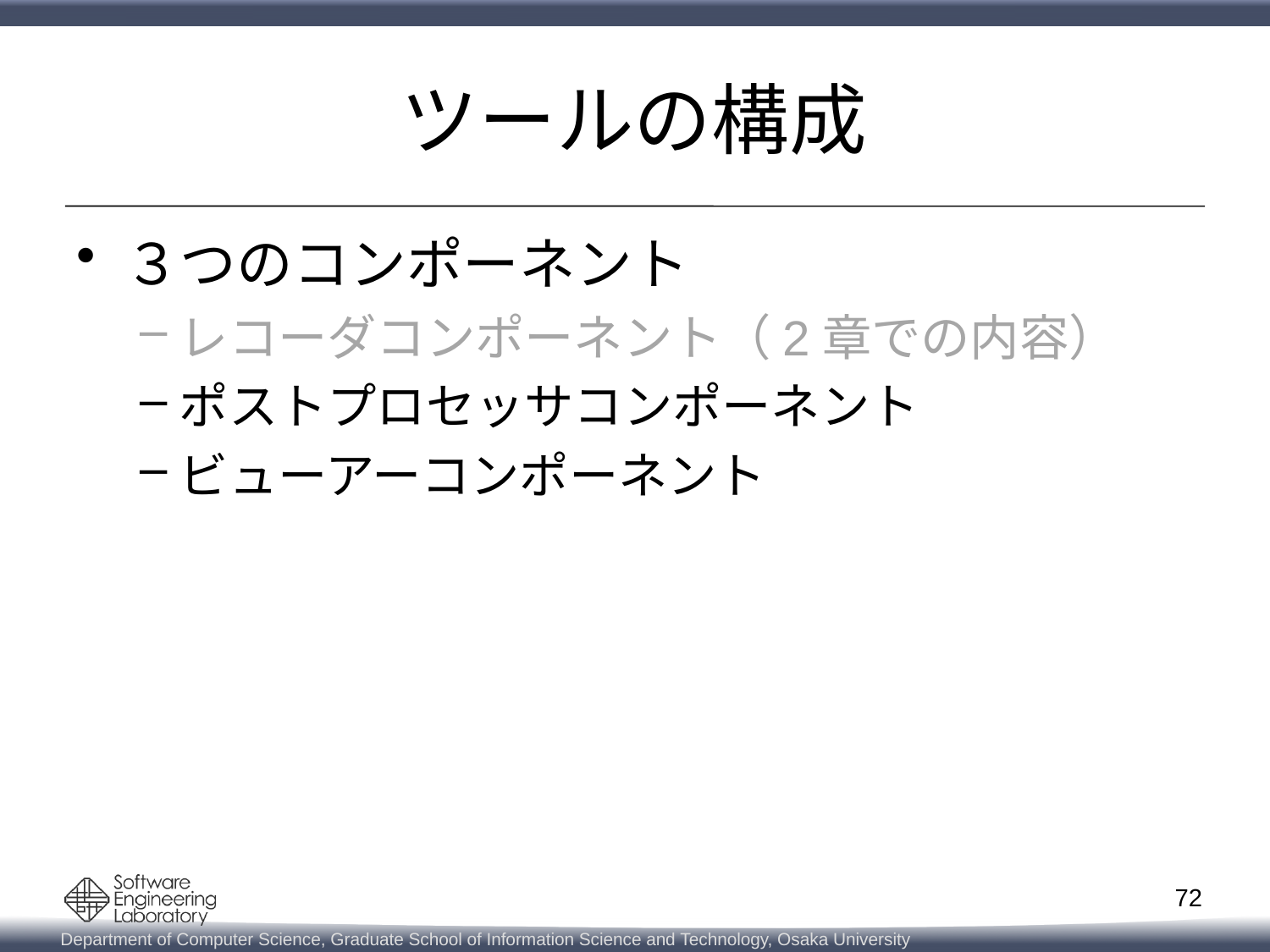

# ツールの構成
３つのコンポーネント
レコーダコンポーネント（2章での内容）
ポストプロセッサコンポーネント
ビューアーコンポーネント

72